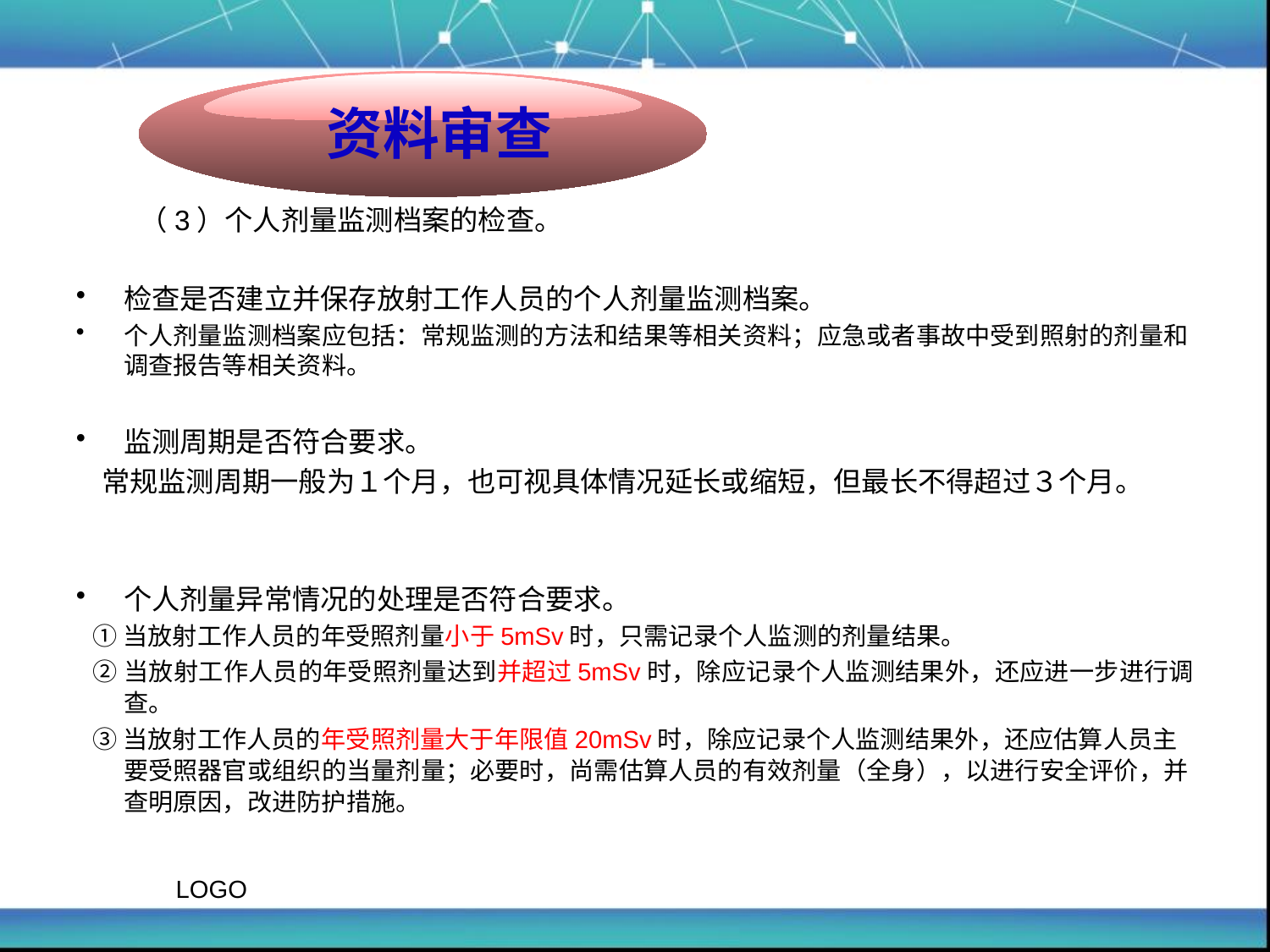

资料审查
#
（3）个人剂量监测档案的检查。

检查是否建立并保存放射工作人员的个人剂量监测档案。
个人剂量监测档案应包括：常规监测的方法和结果等相关资料；应急或者事故中受到照射的剂量和调查报告等相关资料。

监测周期是否符合要求。
   常规监测周期一般为１个月，也可视具体情况延长或缩短，但最长不得超过３个月。

个人剂量异常情况的处理是否符合要求。
   ①当放射工作人员的年受照剂量小于5mSv时，只需记录个人监测的剂量结果。
   ②当放射工作人员的年受照剂量达到并超过5mSv时，除应记录个人监测结果外，还应进一步进行调查。
   ③当放射工作人员的年受照剂量大于年限值20mSv时，除应记录个人监测结果外，还应估算人员主要受照器官或组织的当量剂量；必要时，尚需估算人员的有效剂量（全身），以进行安全评价，并查明原因，改进防护措施。

LOGO